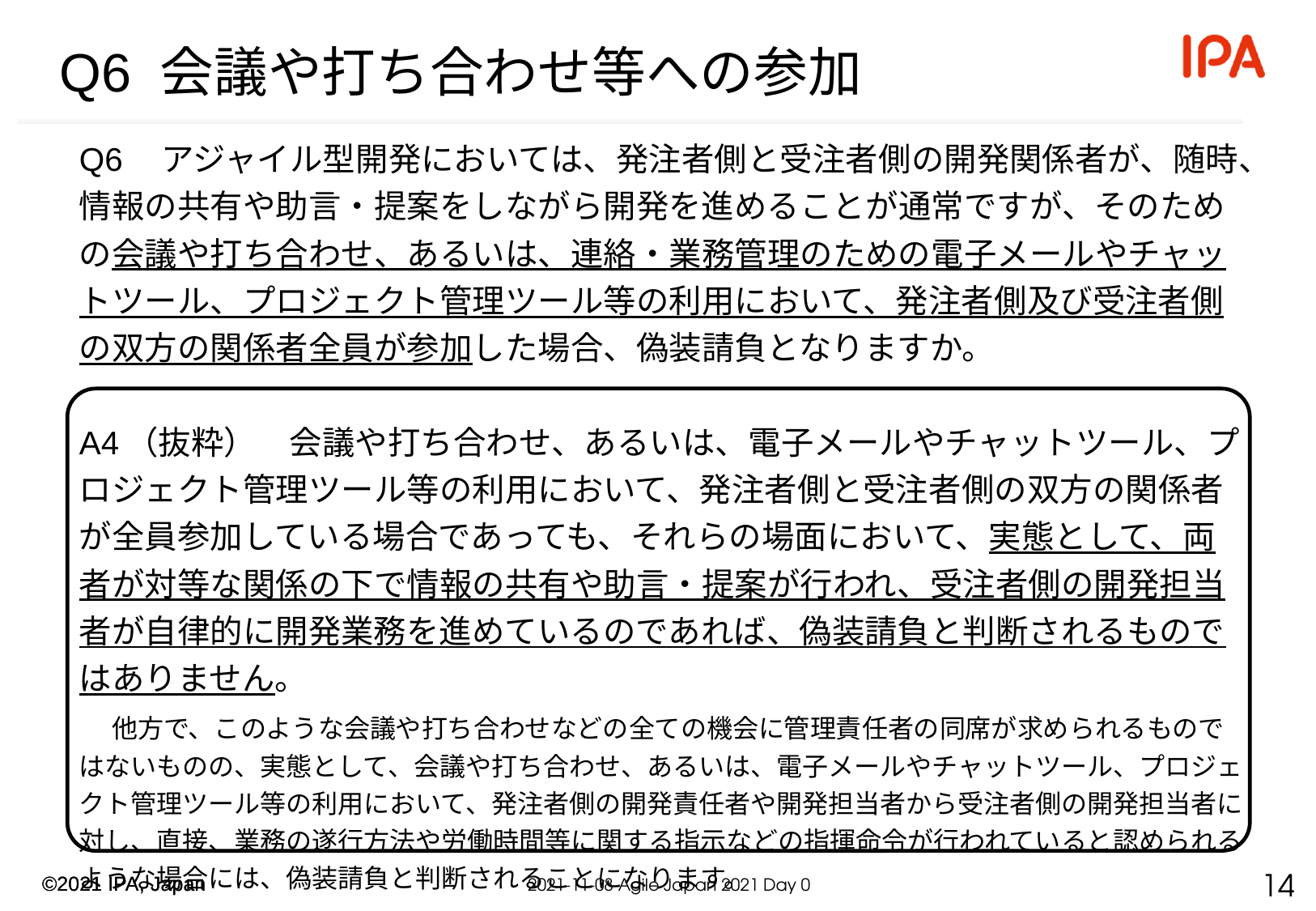

# Q6 会議や打ち合わせ等への参加
Q6　アジャイル型開発においては、発注者側と受注者側の開発関係者が、随時、情報の共有や助言・提案をしながら開発を進めることが通常ですが、そのための会議や打ち合わせ、あるいは、連絡・業務管理のための電子メールやチャットツール、プロジェクト管理ツール等の利用において、発注者側及び受注者側の双方の関係者全員が参加した場合、偽装請負となりますか。

A4（抜粋）　会議や打ち合わせ、あるいは、電子メールやチャットツール、プロジェクト管理ツール等の利用において、発注者側と受注者側の双方の関係者が全員参加している場合であっても、それらの場面において、実態として、両者が対等な関係の下で情報の共有や助言・提案が行われ、受注者側の開発担当者が自律的に開発業務を進めているのであれば、偽装請負と判断されるものではありません。
　他方で、このような会議や打ち合わせなどの全ての機会に管理責任者の同席が求められるものではないものの、実態として、会議や打ち合わせ、あるいは、電子メールやチャットツール、プロジェクト管理ツール等の利用において、発注者側の開発責任者や開発担当者から受注者側の開発担当者に対し、直接、業務の遂行方法や労働時間等に関する指示などの指揮命令が行われていると認められるような場合には、偽装請負と判断されることになります。

14